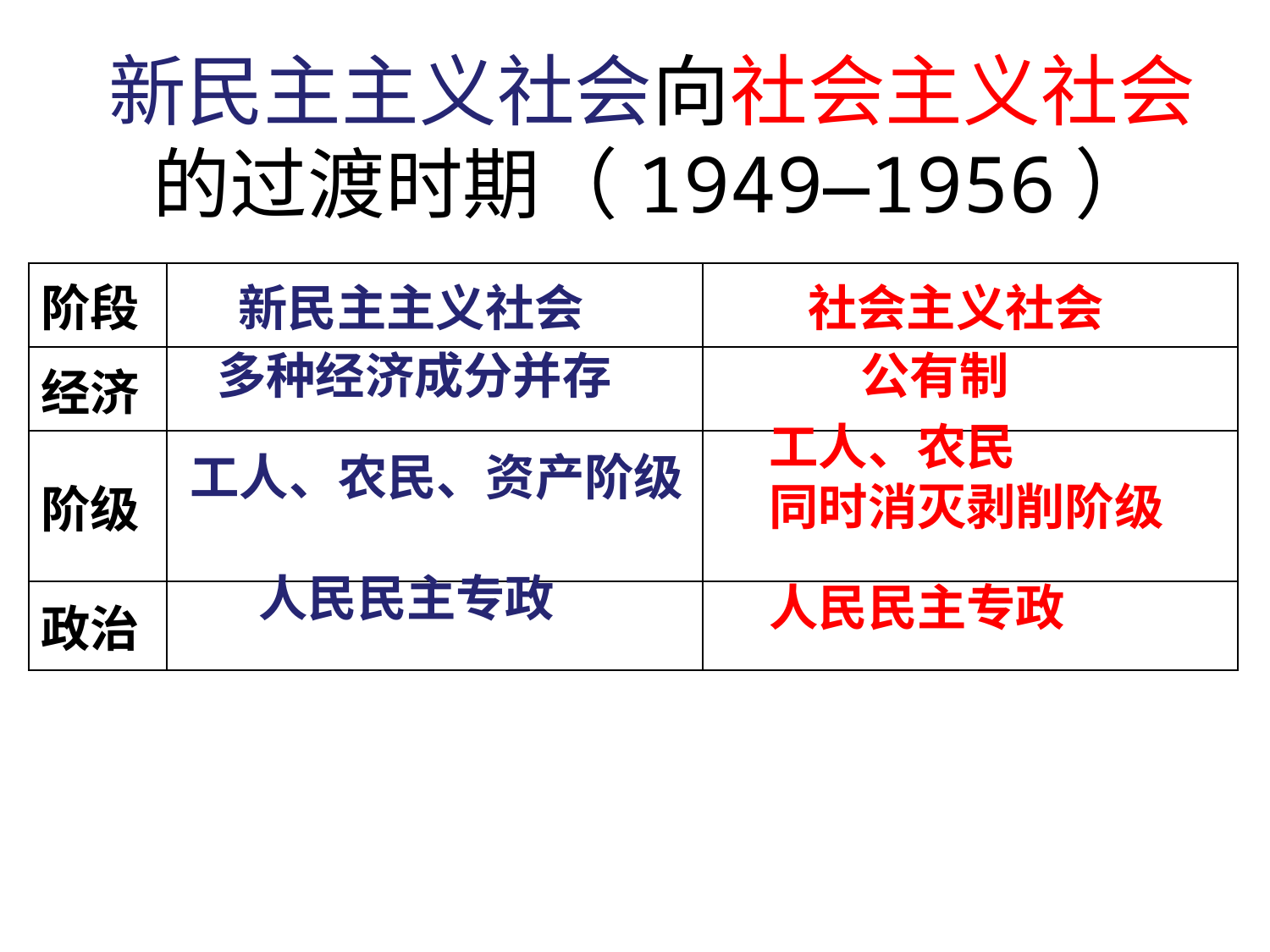

#
新民主主义社会向社会主义社会的过渡时期（1949—1956）

| 阶段 | 新民主主义社会 | 社会主义社会 |
| --- | --- | --- |
| 经济 |  |  |
| 阶级 |  |  |
| 政治 |  |  |
多种经济成分并存
公有制
工人、农民
同时消灭剥削阶级
工人、农民、资产阶级
人民民主专政

人民民主专政